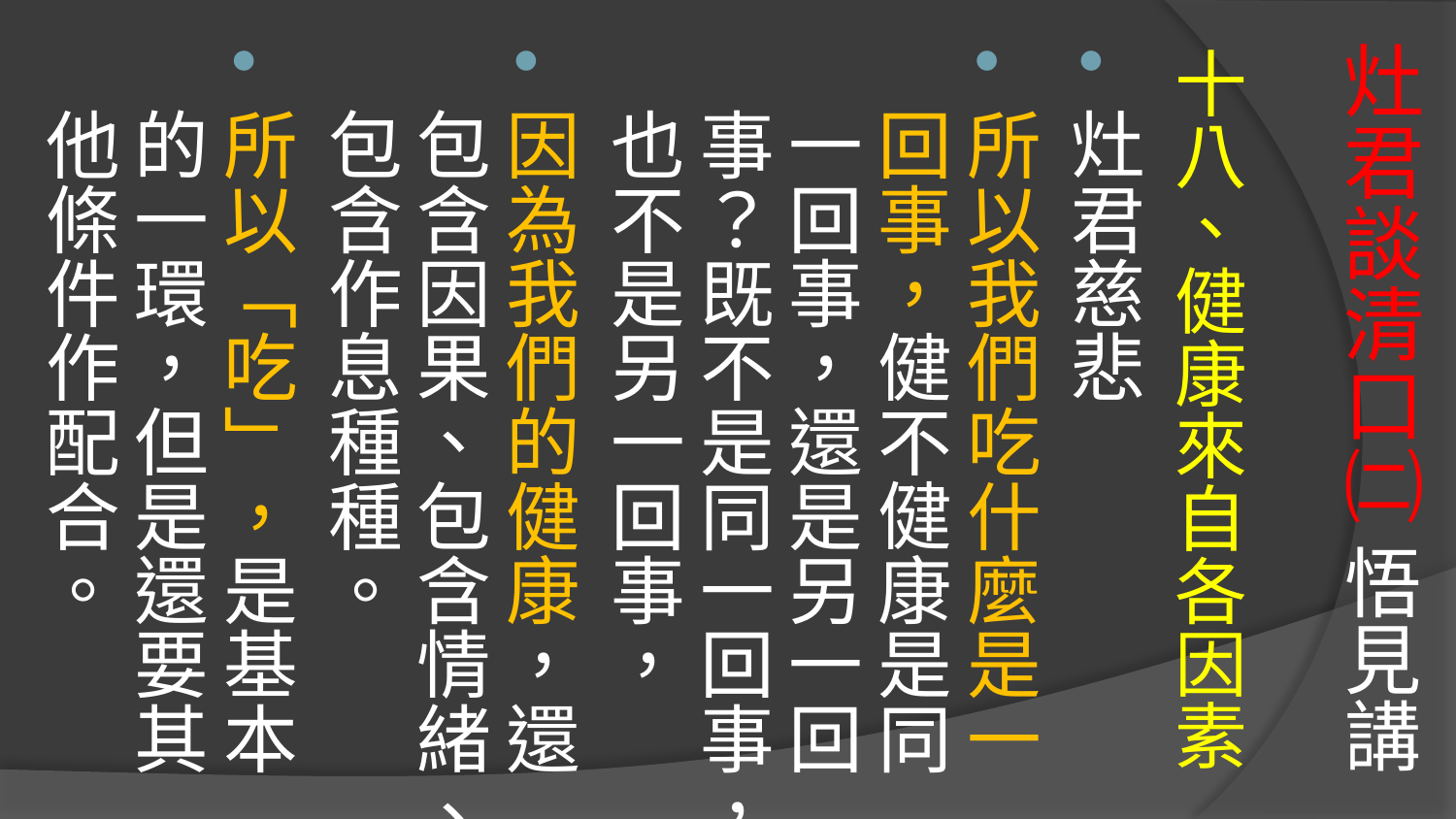

# 灶君談清口㈡ 悟見講
十八、健康來自各因素
灶君慈悲
所以我們吃什麼是一回事，健不健康是同一回事，還是另一回事？既不是同一回事，也不是另一回事，
因為我們的健康，還包含因果、包含情緒、包含作息種種。
所以「吃」，是基本的一環，但是還要其他條件作配合。